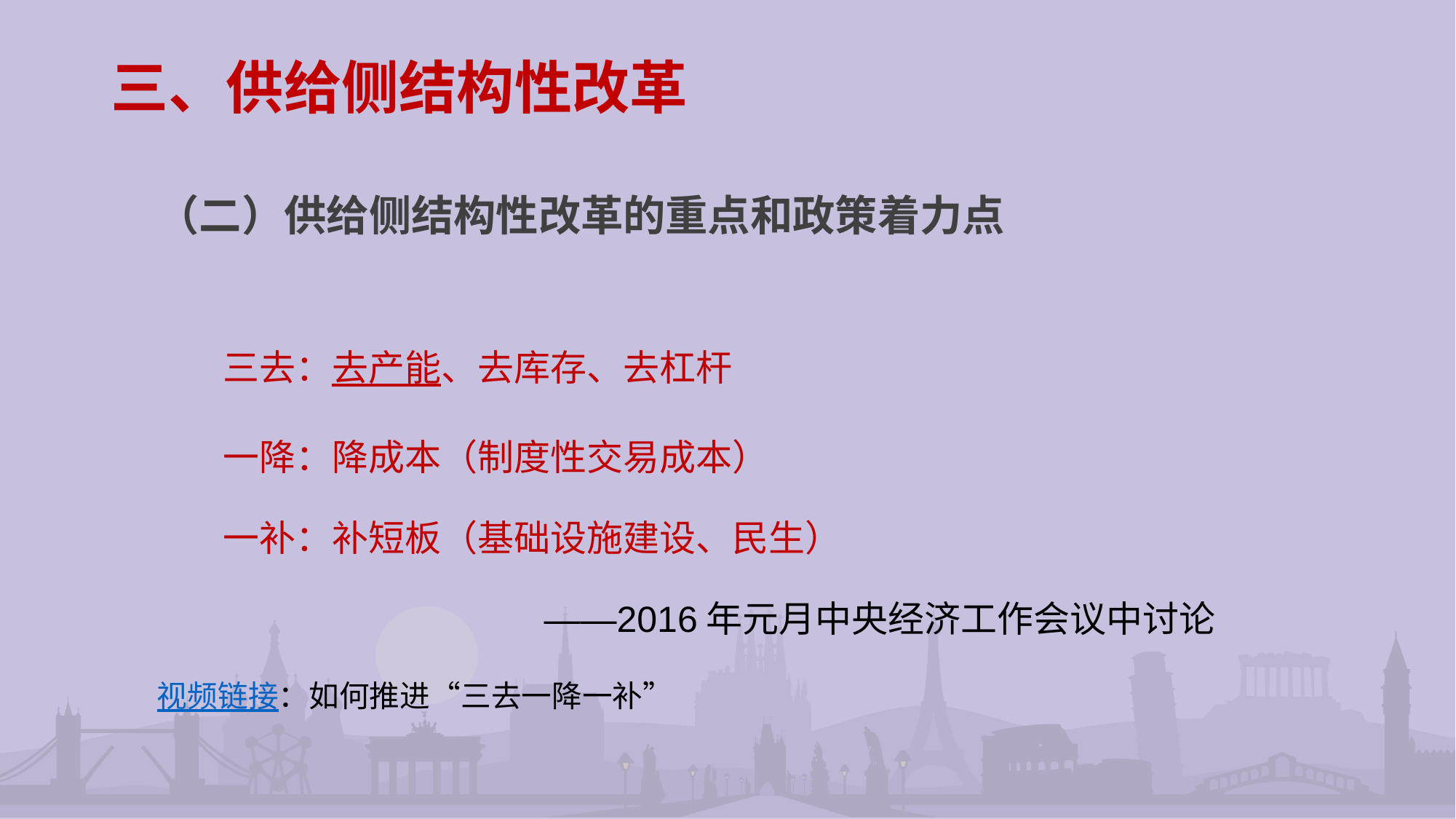

# 三、供给侧结构性改革
（二）供给侧结构性改革的重点和政策着力点

       三去：去产能、去库存、去杠杆
       一降：降成本（制度性交易成本）
       一补：补短板（基础设施建设、民生）
                                      ——2016年元月中央经济工作会议中讨论
视频链接：如何推进“三去一降一补”